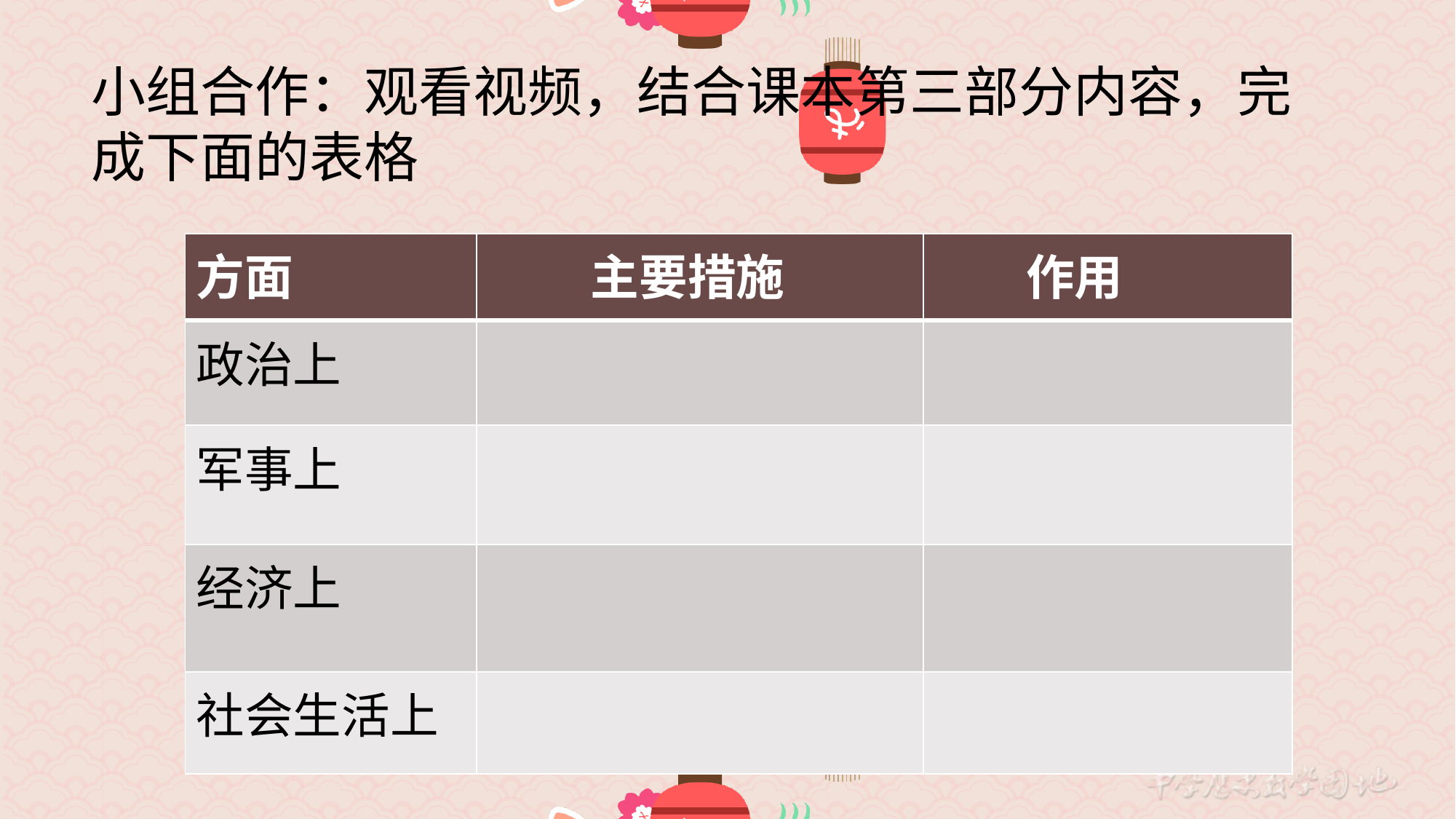

小组合作：观看视频，结合课本第三部分内容，完成下面的表格
| 方面 | 主要措施 | 作用 |
| --- | --- | --- |
| 政治上 |  |  |
| 军事上 |  |  |
| 经济上 |  |  |
| 社会生活上 |  |  |